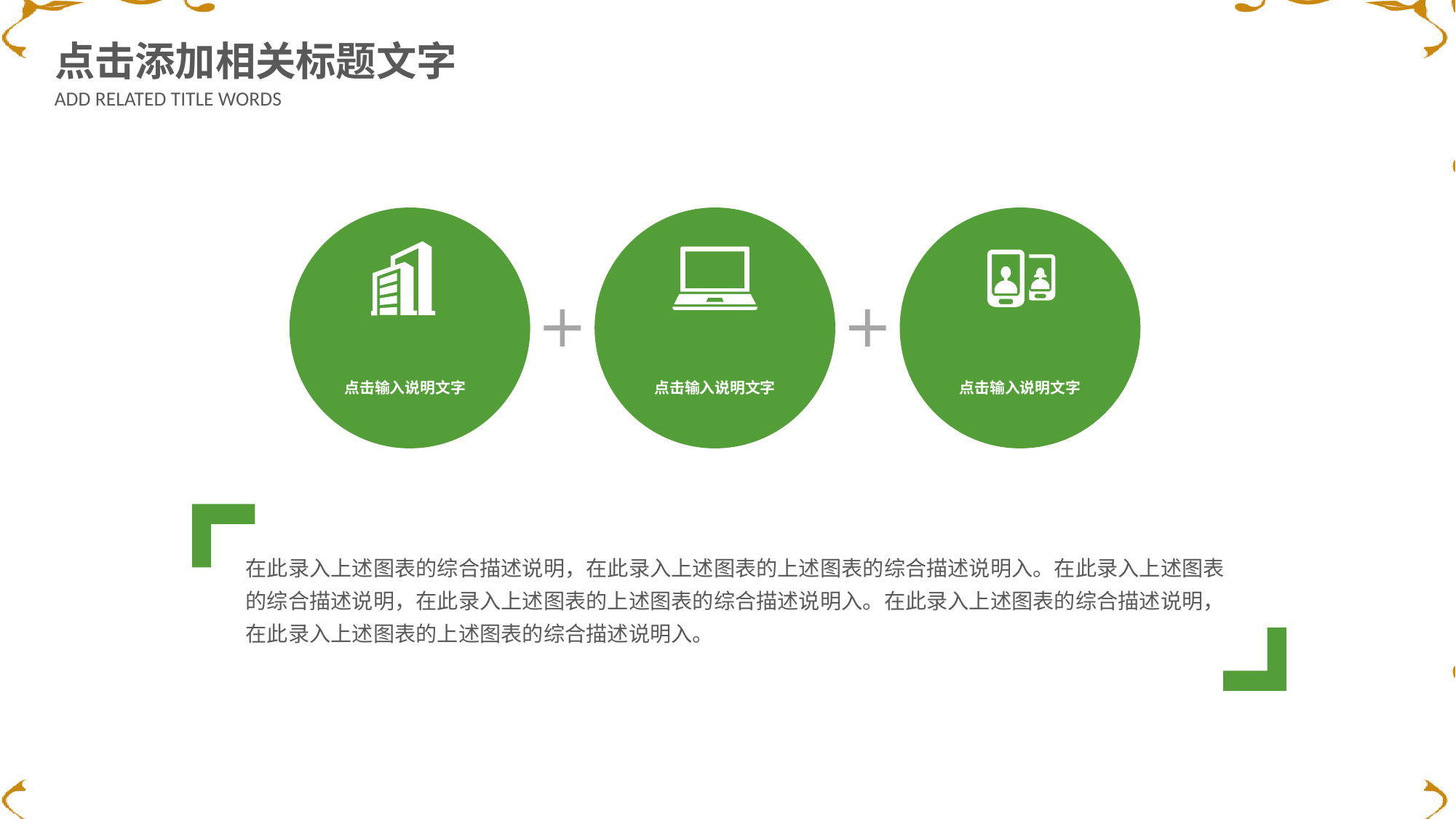

点击添加相关标题文字
ADD RELATED TITLE WORDS

点击输入说明文字
点击输入说明文字
点击输入说明文字

在此录入上述图表的综合描述说明，在此录入上述图表的上述图表的综合描述说明入。在此录入上述图表的综合描述说明，在此录入上述图表的上述图表的综合描述说明入。在此录入上述图表的综合描述说明，在此录入上述图表的上述图表的综合描述说明入。